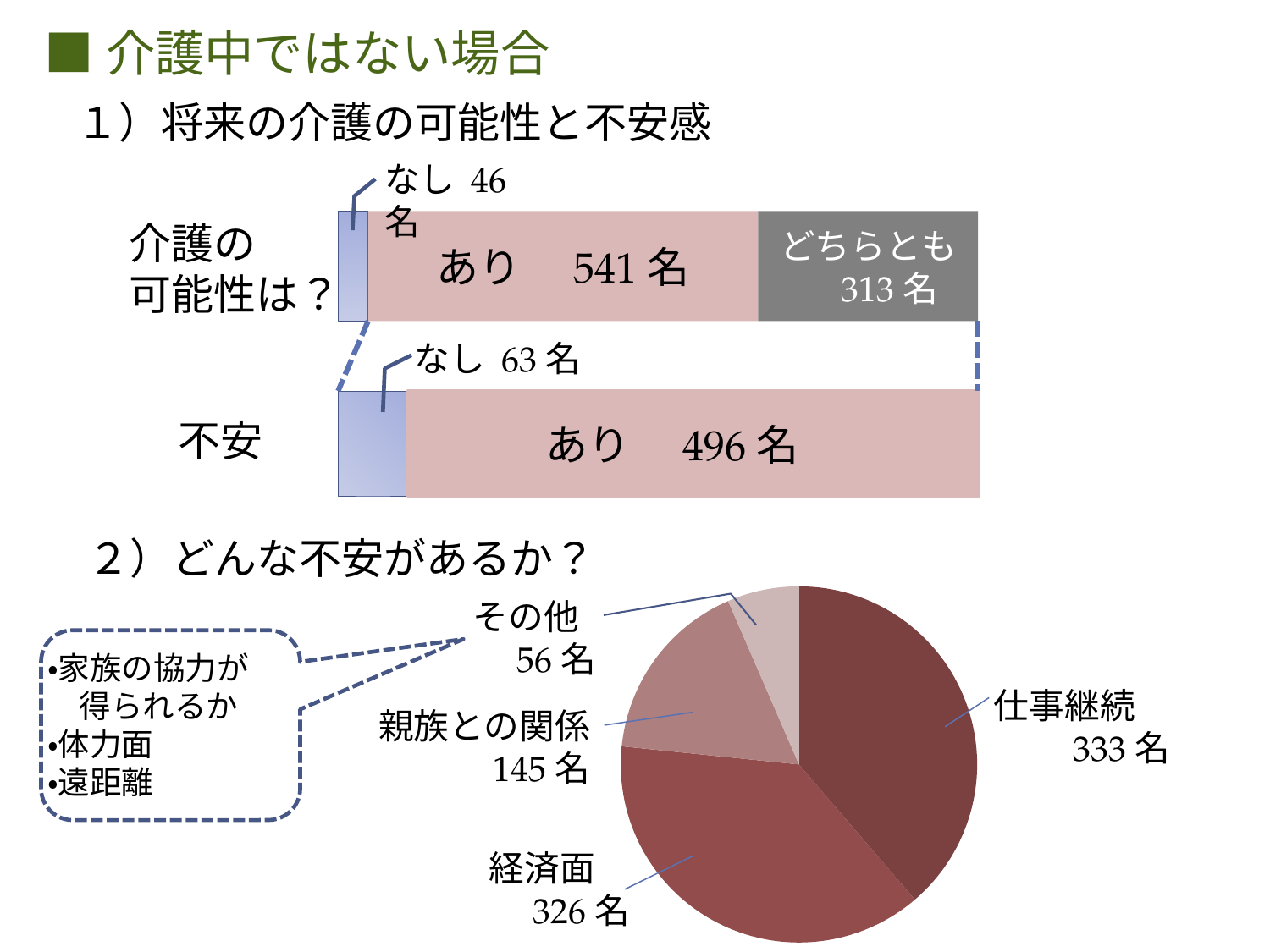

■介護中ではない場合
１）将来の介護の可能性と不安感
なし 46名

介護の
可能性は？

あり　541名

どちらとも　313名

なし 63名

あり　496名
不安
２）どんな不安があるか？

### Chart

| Category | 売上高 |
|---|---|
| 第 1 四半期 | 333.0 |
| 第 2 四半期 | 326.0 |
| 第 3 四半期 | 145.0 |
| 第 4 四半期 | 56.0 |
その他
　56名

・家族の協力が
　得られるか
・体力面
・遠距離
仕事継続
　　333名
親族との関係
　　　145名
経済面
　326名